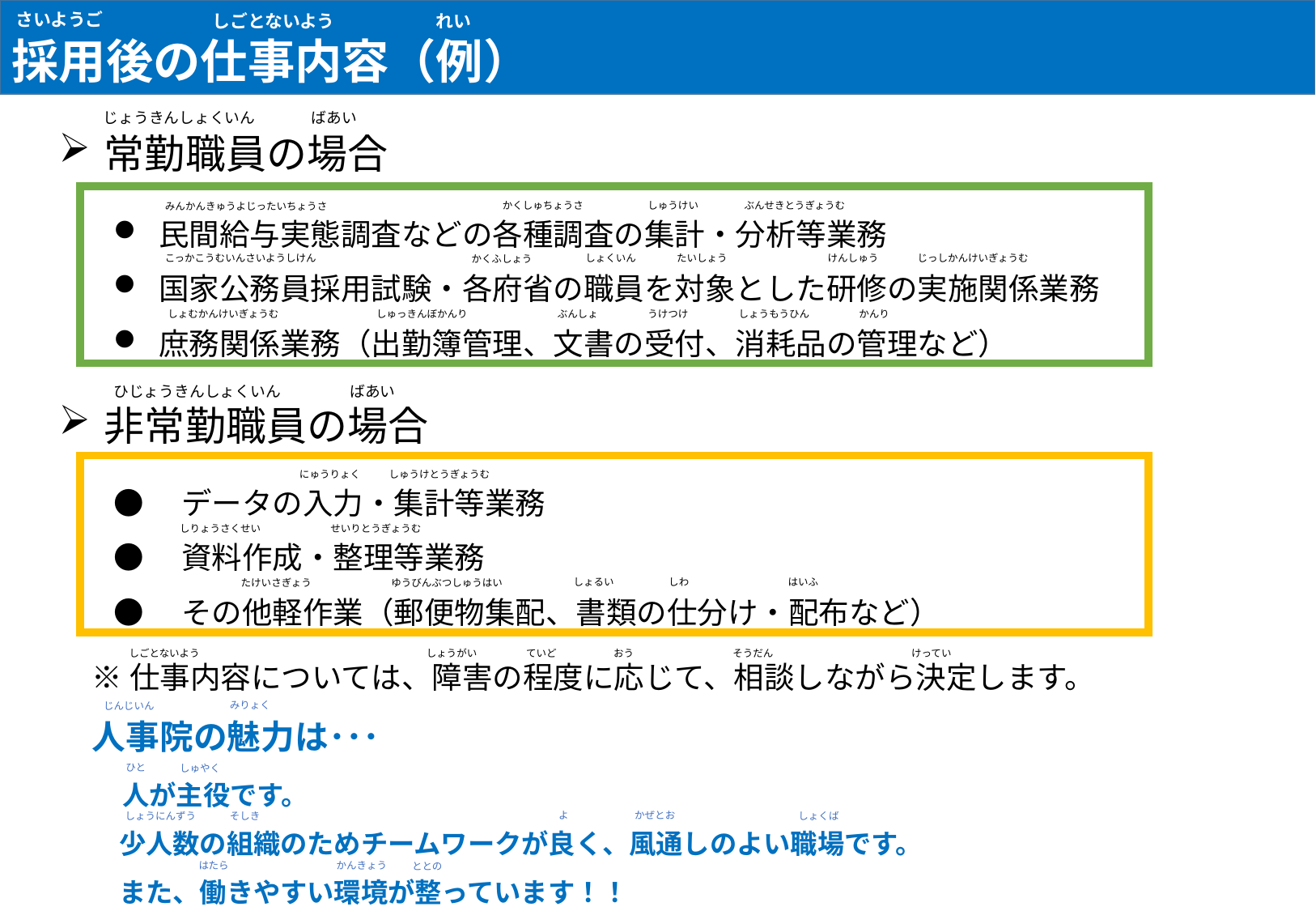

採用後の仕事内容（例）
さいようご
しごとないよう
れい
じょうきんしょくいん
ばあい
常勤職員の場合

民間給与実態調査などの各種調査の集計・分析等業務
国家公務員採用試験・各府省の職員を対象とした研修の実施関係業務
庶務関係業務（出勤簿管理、文書の受付、消耗品の管理など）
かくしゅちょうさ
しゅうけい
ぶんせきとうぎょうむ
みんかんきゅうよじったいちょうさ
こっかこうむいんさいようしけん
たいしょう
じっしかんけいぎょうむ
しょくいん
けんしゅう
かくふしょう
しゅっきんぼかんり
うけつけ
しょうもうひん
しょむかんけいぎょうむ
ぶんしょ
かんり
ひじょうきんしょくいん
ばあい
非常勤職員の場合

●　データの入力・集計等業務
●　資料作成・整理等業務
●　その他軽作業（郵便物集配、書類の仕分け・配布など）
にゅうりょく
しゅうけとうぎょうむ
しりょうさくせい
せいりとうぎょうむ
はいふ
しょるい
しわ
たけいさぎょう
ゆうびんぶつしゅうはい
しごとないよう
しょうがい
ていど
おう
そうだん
けってい
※仕事内容については、障害の程度に応じて、相談しながら決定します。
人事院の魅力は･･･
　人が主役です。
　少人数の組織のためチームワークが良く、風通しのよい職場です。
　また、働きやすい環境が整っています！！
みりょく
じんじいん
ひと
しゅやく
よ
かぜとお
しょくば
しょうにんずう
そしき
はたら
かんきょう
ととの